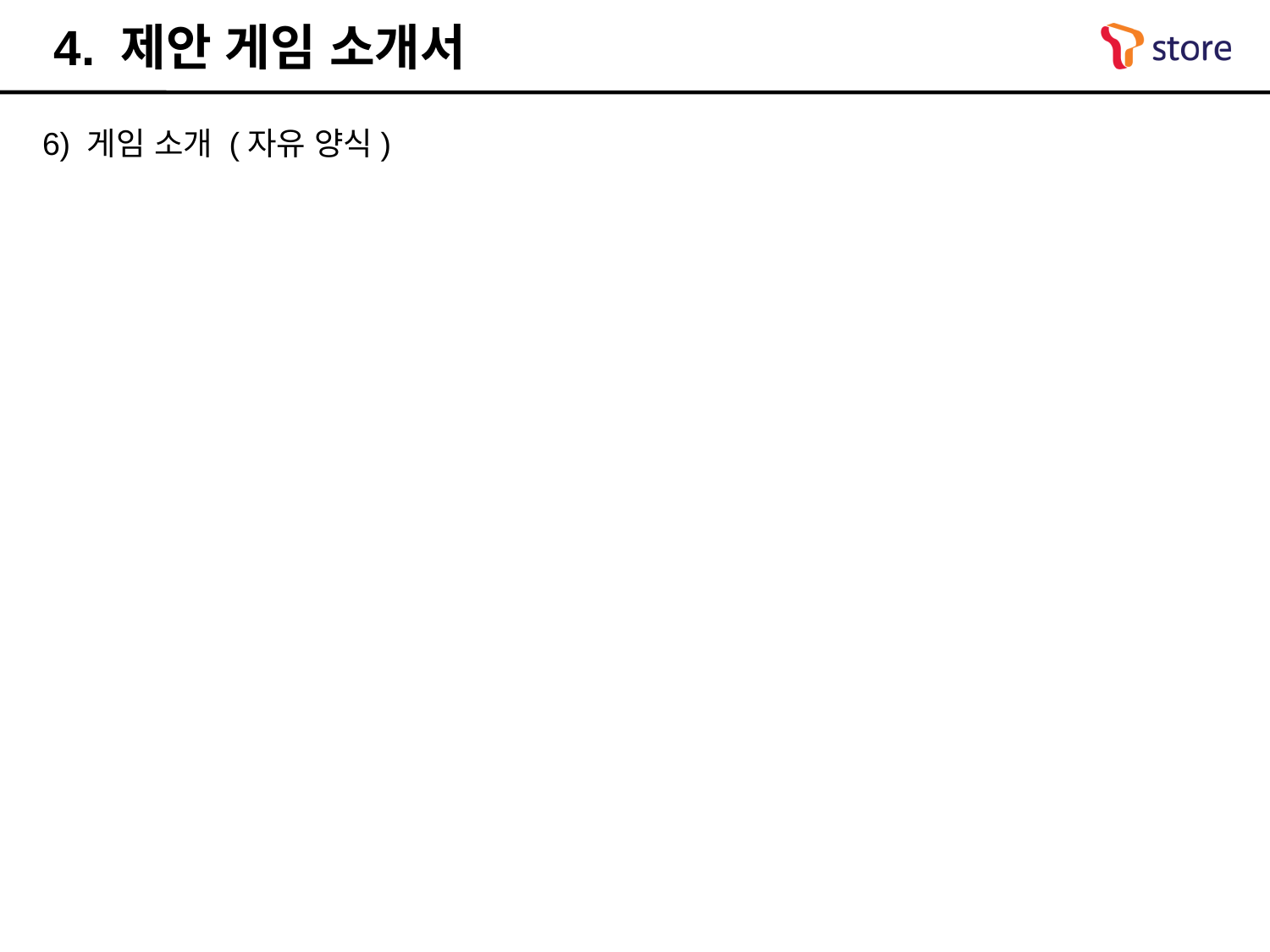

4. 제안 게임 소개서
6) 게임 소개 (자유 양식)